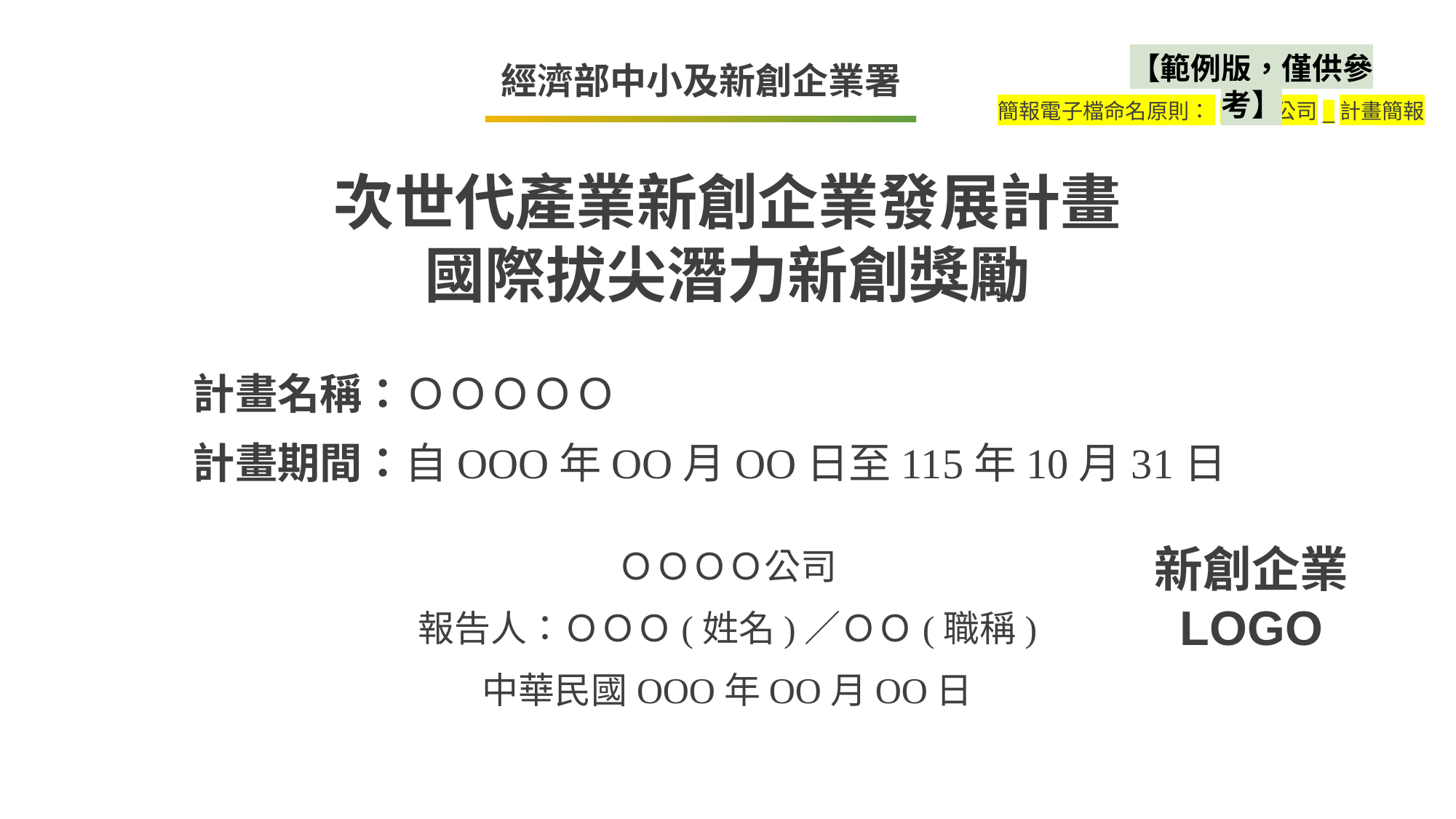

【範例版，僅供參考】
經濟部中小及新創企業署
簡報電子檔命名原則： OOO公司_計畫簡報

# 次世代產業新創企業發展計畫 國際拔尖潛力新創獎勵
計畫名稱：ＯＯＯＯＯ
計畫期間：自OOO年OO月OO日至115年10月31日
新創企業
LOGO
ＯＯＯＯ公司
報告人：ＯＯＯ(姓名)／ＯＯ(職稱)
中華民國OOO年OO月OO日